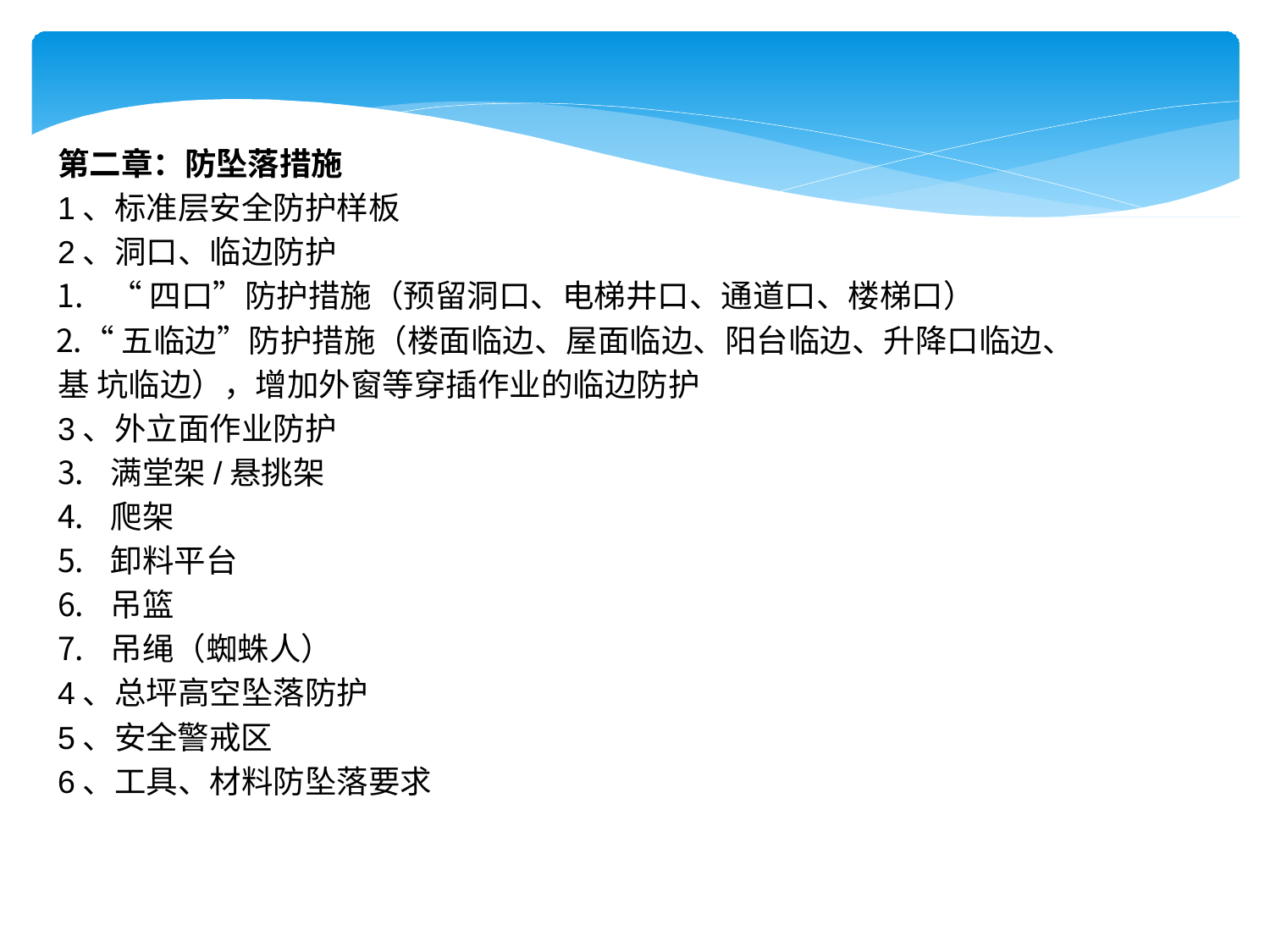

第二章：防坠落措施
1、标准层安全防护样板
2、洞口、临边防护
“四口”防护措施（预留洞口、电梯井口、通道口、楼梯口）
“五临边”防护措施（楼面临边、屋面临边、阳台临边、升降口临边、基 坑临边），增加外窗等穿插作业的临边防护
3、外立面作业防护
满堂架/悬挑架
爬架
卸料平台
吊篮
吊绳（蜘蛛人）
4、总坪高空坠落防护
5、安全警戒区
6、工具、材料防坠落要求